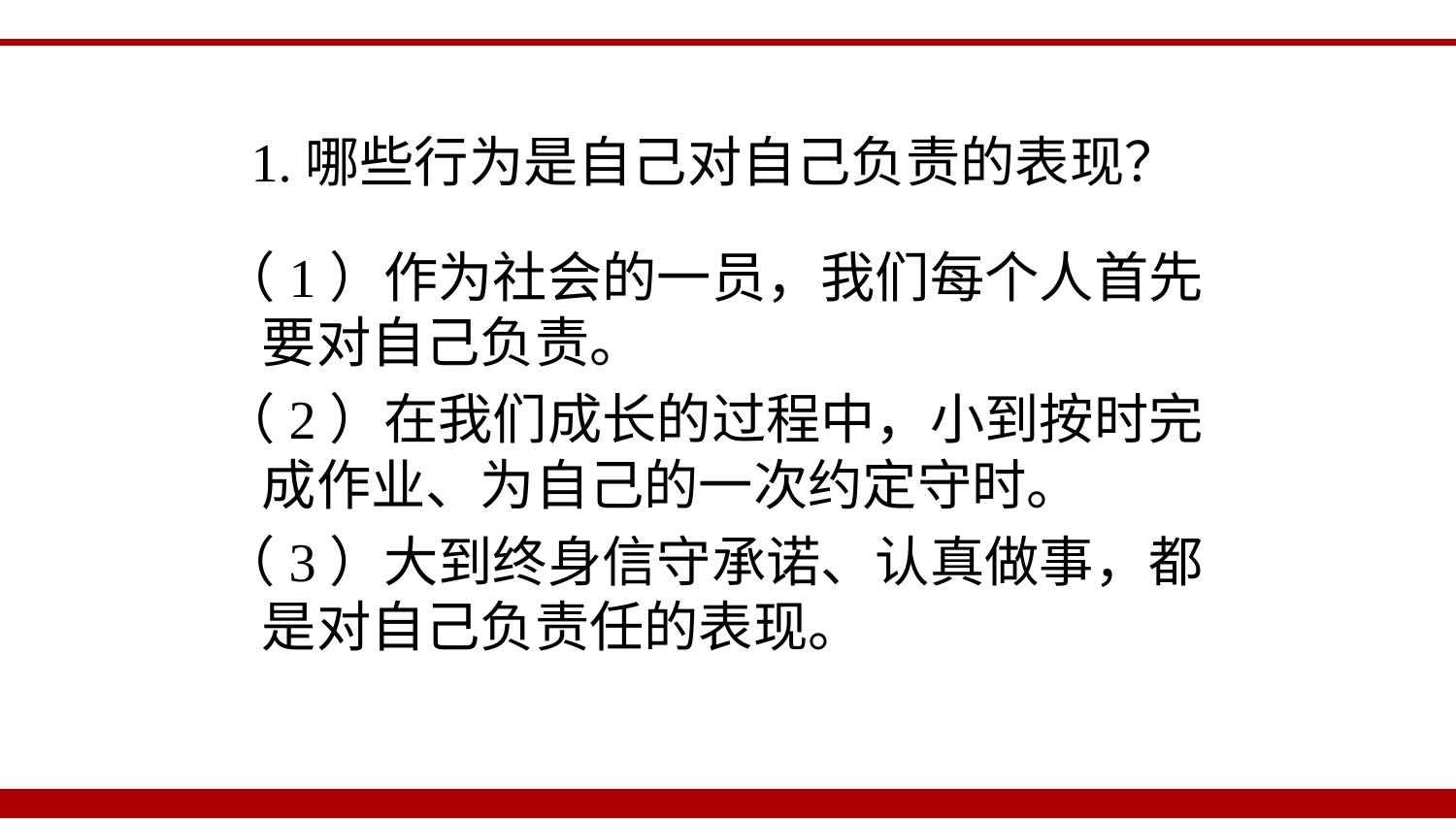

1.哪些行为是自己对自己负责的表现？
（1）作为社会的一员，我们每个人首先要对自己负责。
（2）在我们成长的过程中，小到按时完成作业、为自己的一次约定守时。
（3）大到终身信守承诺、认真做事，都是对自己负责任的表现。